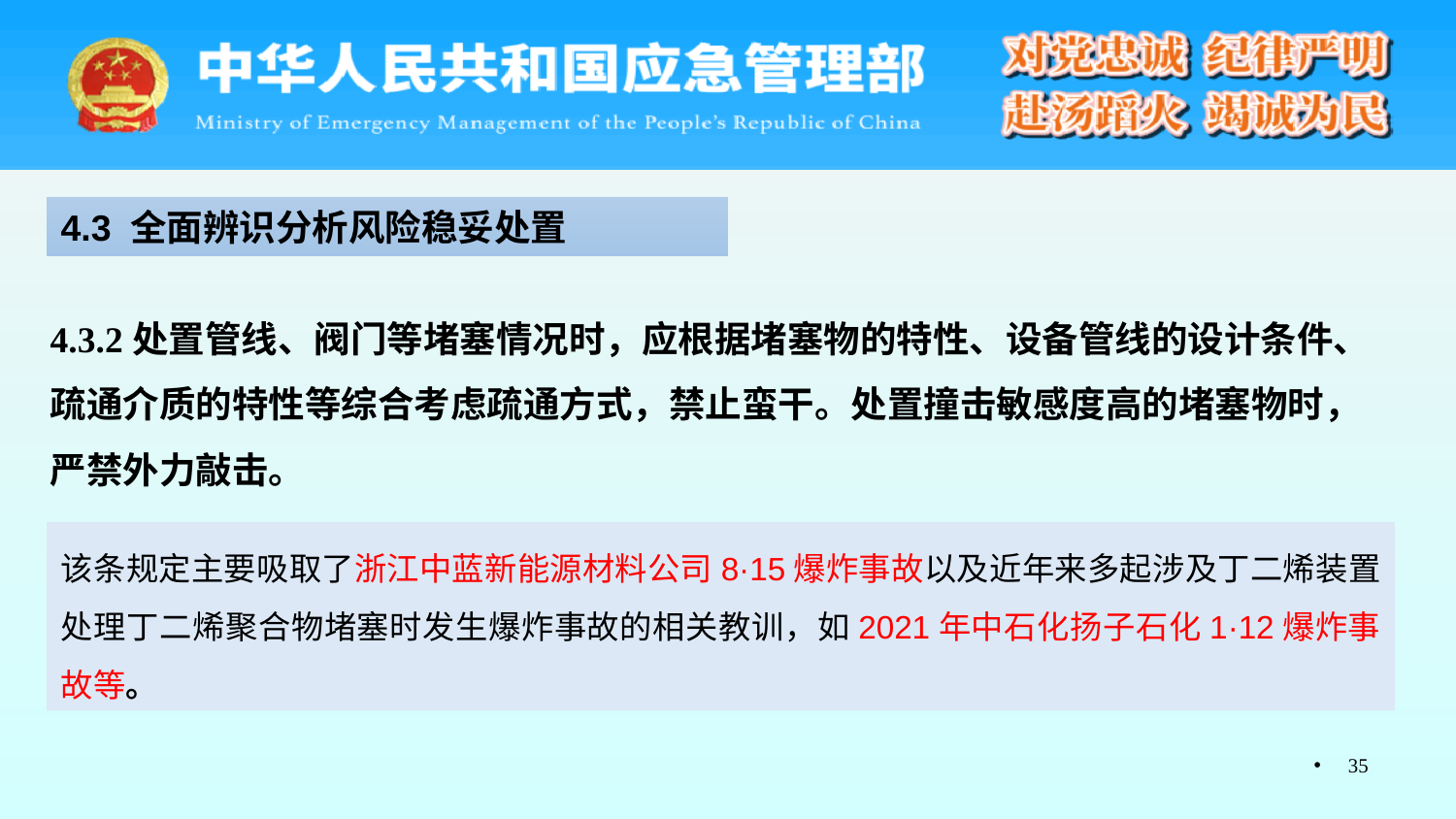

4.3 全面辨识分析风险稳妥处置
4.3.2处置管线、阀门等堵塞情况时，应根据堵塞物的特性、设备管线的设计条件、疏通介质的特性等综合考虑疏通方式，禁止蛮干。处置撞击敏感度高的堵塞物时，严禁外力敲击。
该条规定主要吸取了浙江中蓝新能源材料公司8·15爆炸事故以及近年来多起涉及丁二烯装置处理丁二烯聚合物堵塞时发生爆炸事故的相关教训，如2021年中石化扬子石化1·12爆炸事故等。
35